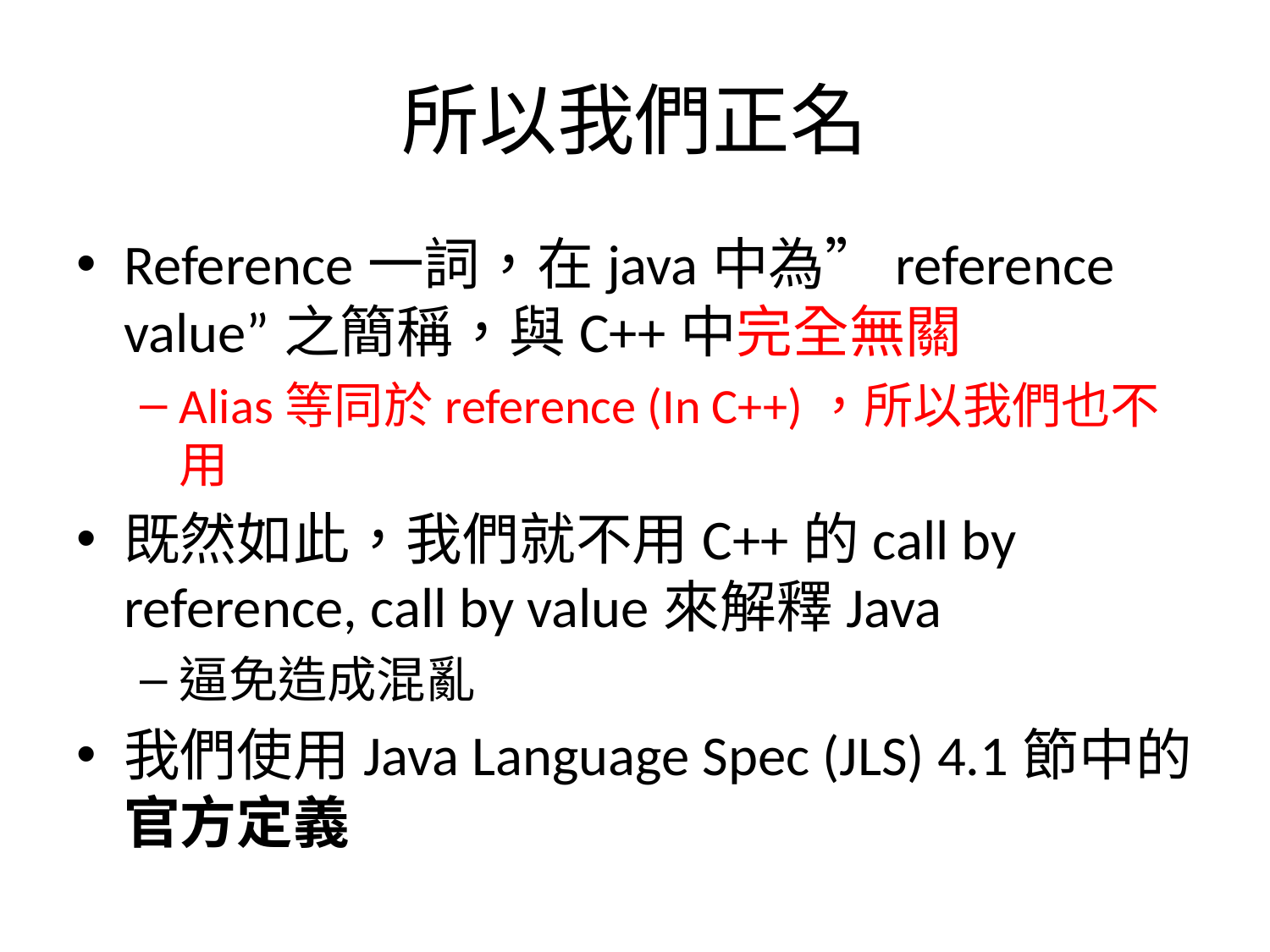

# 所以我們正名
Reference一詞，在java中為”reference value”之簡稱，與C++中完全無關
Alias等同於reference (In C++)，所以我們也不用
既然如此，我們就不用C++的call by reference, call by value來解釋Java
逼免造成混亂
我們使用Java Language Spec (JLS) 4.1節中的官方定義